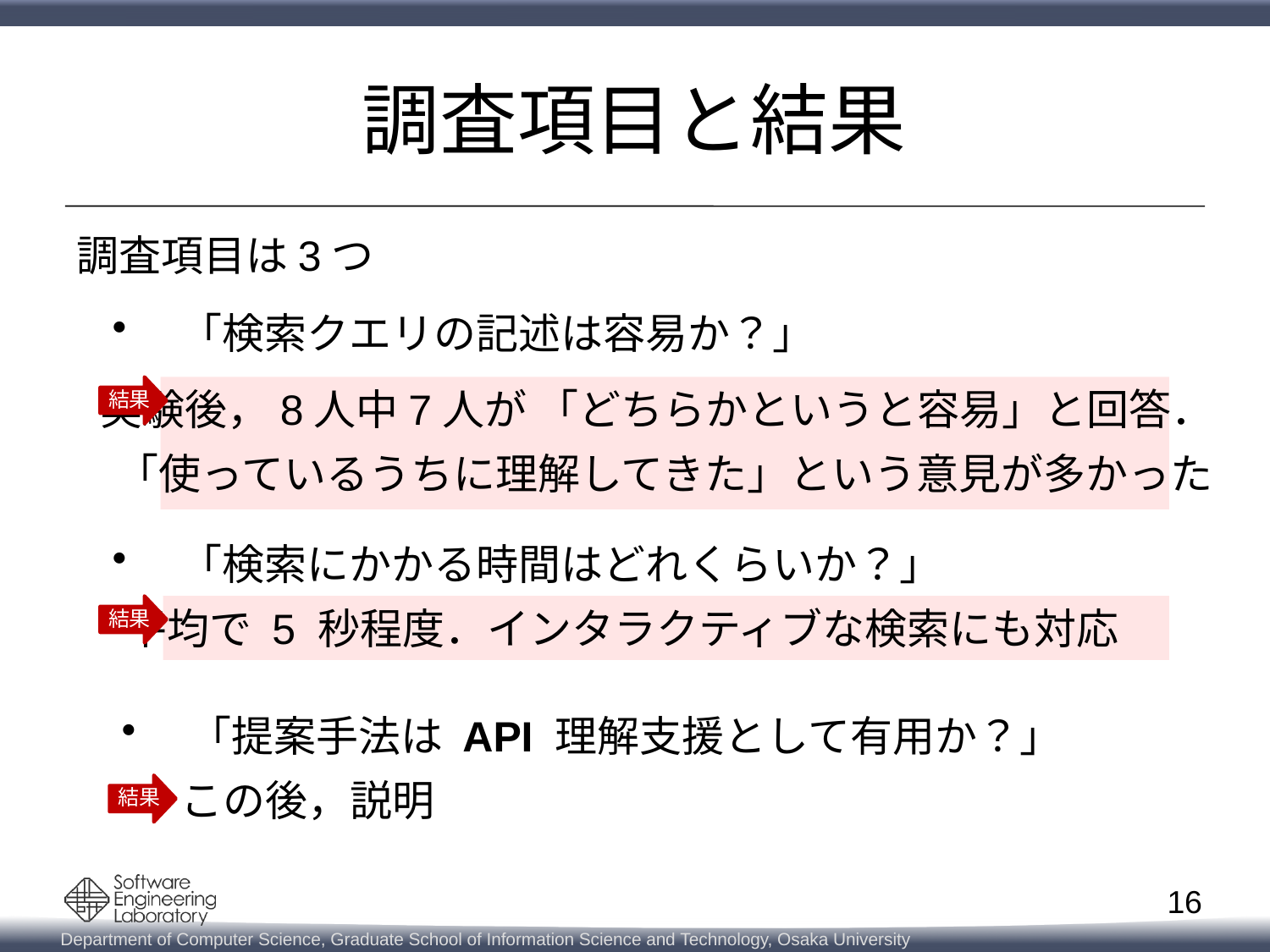

# 調査項目と結果
調査項目は3つ
 「検索クエリの記述は容易か？」
実験後，8人中7人が 「どちらかというと容易」と回答．

結果

「使っているうちに理解してきた」という意見が多かった
 「検索にかかる時間はどれくらいか？」

結果

平均で 5 秒程度．インタラクティブな検索にも対応
 「提案手法は API 理解支援として有用か？」
この後，説明

結果
16